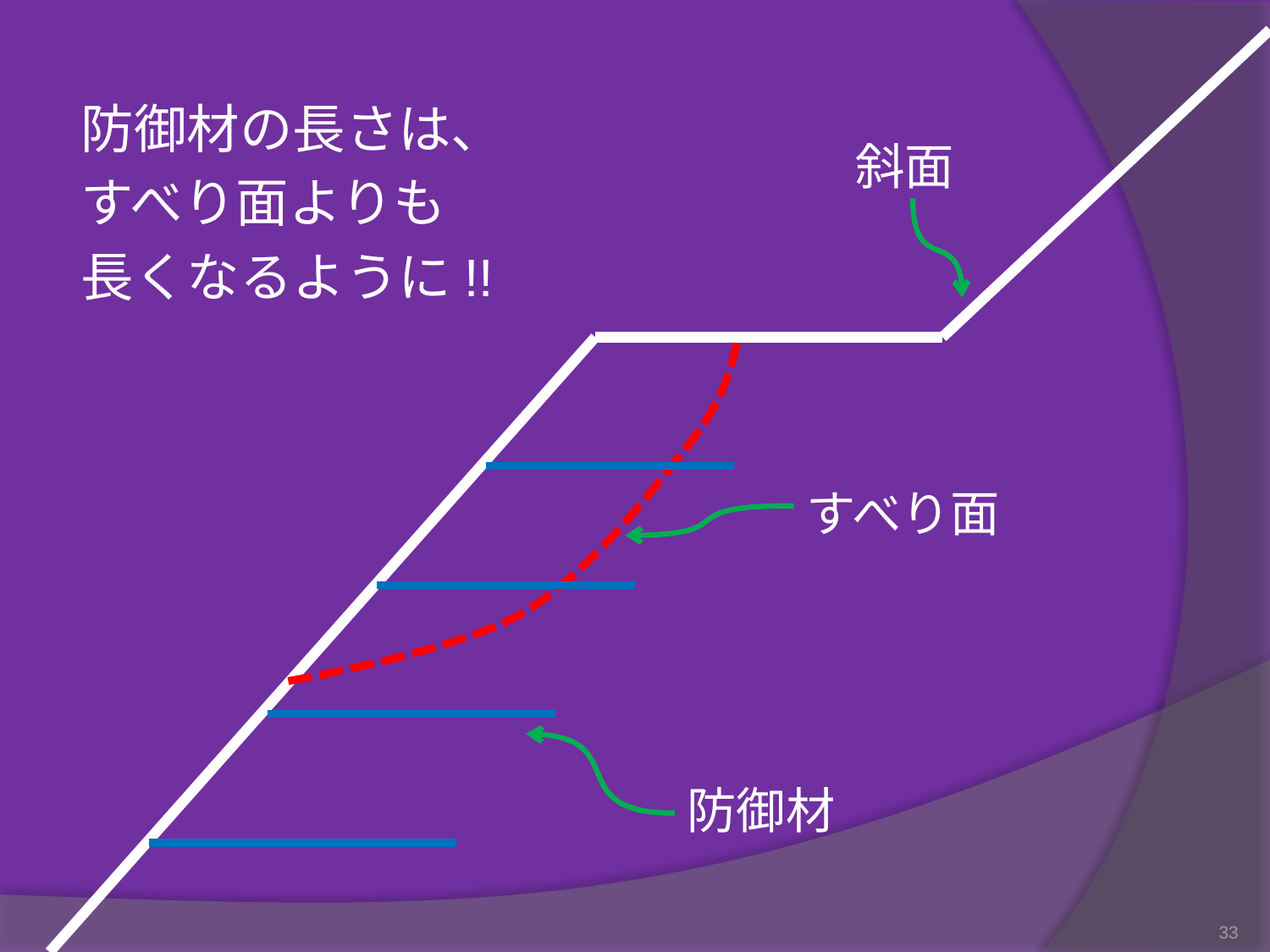

防御材の長さは、
すべり面よりも
長くなるように!!

斜面

すべり面
防御材
33